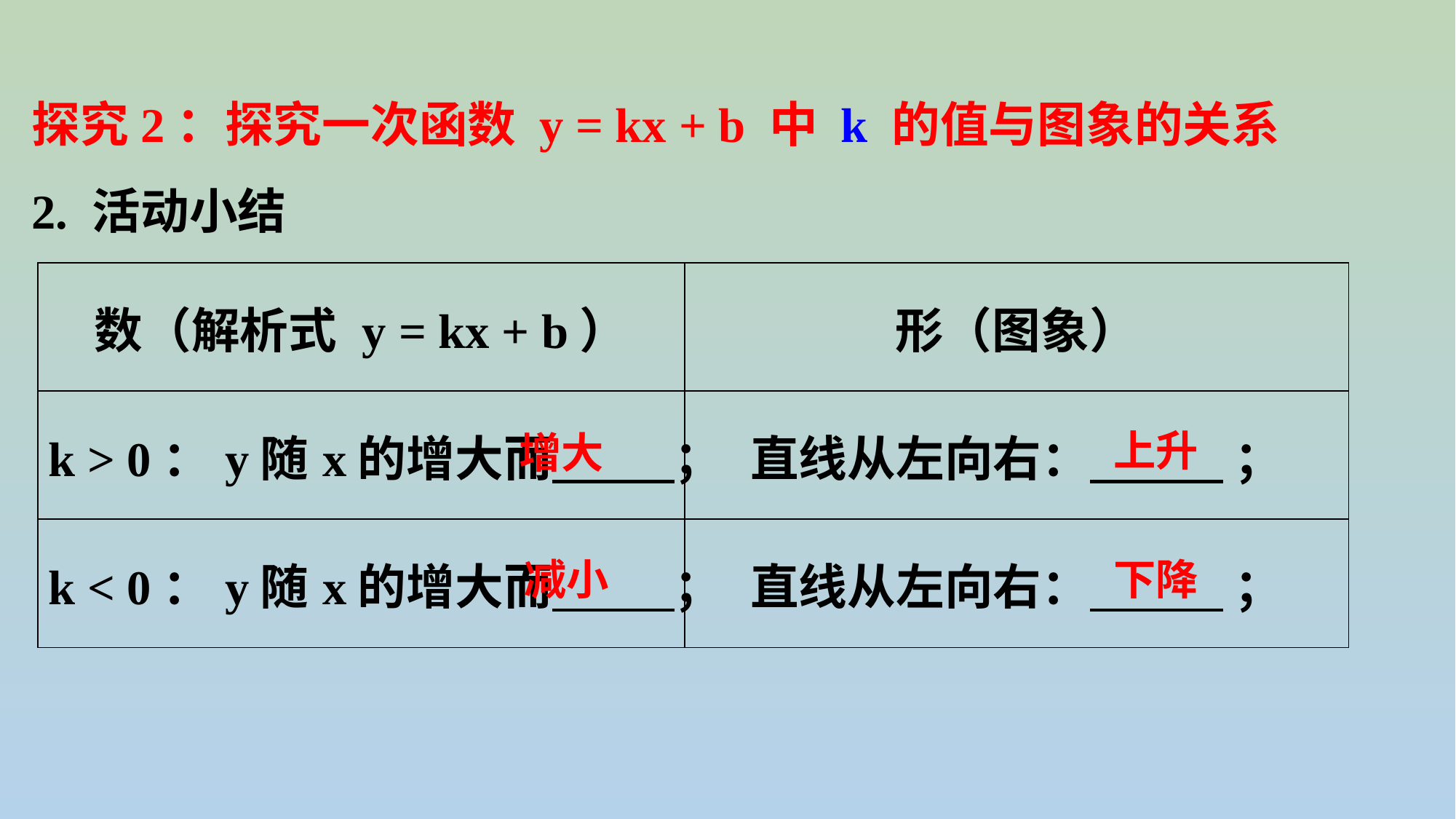

探究2：探究一次函数 y = kx + b 中 k 的值与图象的关系
2. 活动小结
| 数（解析式 y = kx + b） | 形（图象） |
| --- | --- |
| k > 0：y随x的增大而 ； | 直线从左向右： ； |
| k < 0：y随x的增大而 ； | 直线从左向右： ； |
增大
上升
减小
下降